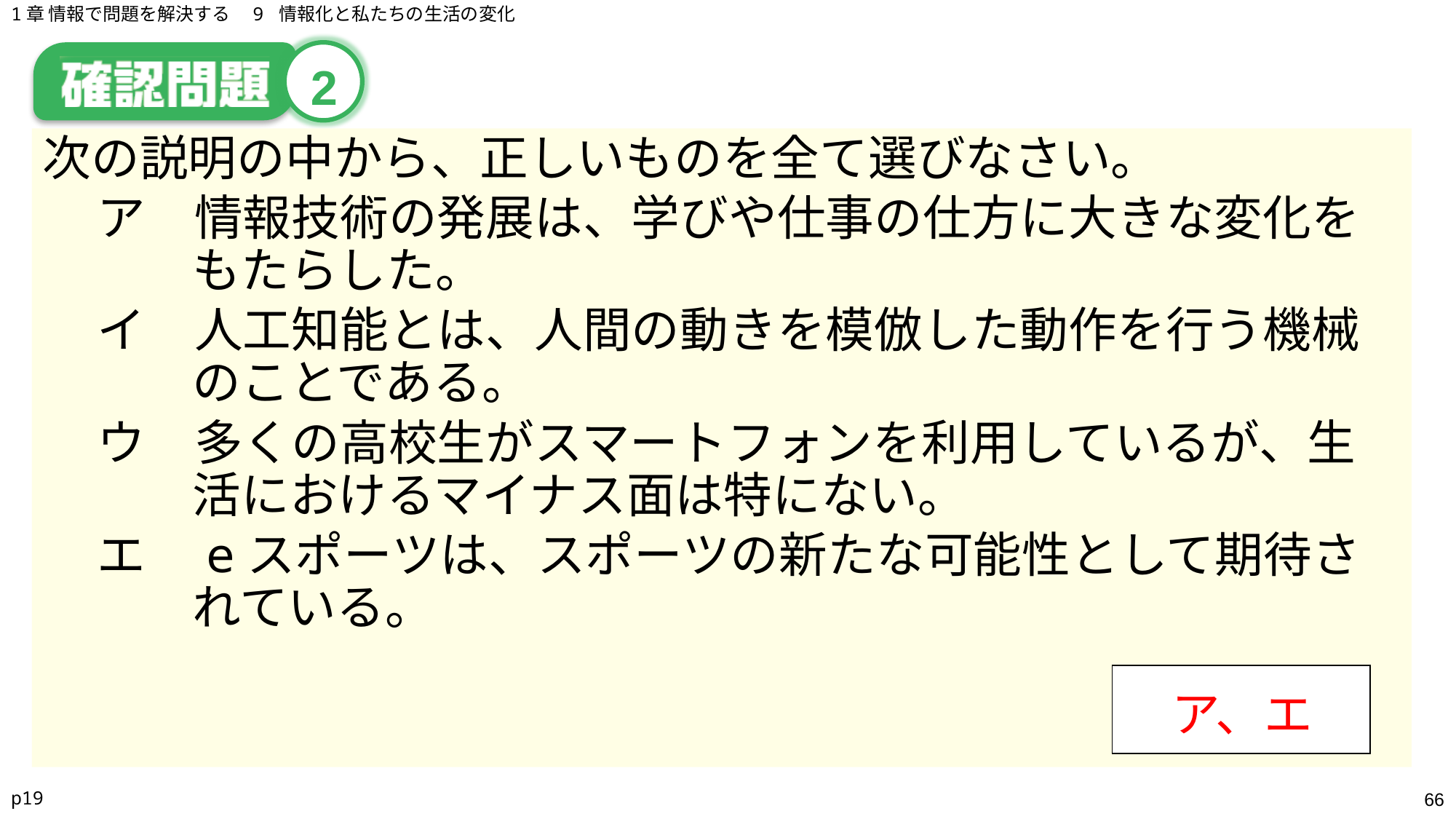

1章 情報で問題を解決する　9 情報化と私たちの生活の変化
# 2
次の説明の中から、正しいものを全て選びなさい。
ア　情報技術の発展は、学びや仕事の仕方に大きな変化をもたらした。
イ　人工知能とは、人間の動きを模倣した動作を行う機械のことである。
ウ　多くの高校生がスマートフォンを利用しているが、生活におけるマイナス面は特にない。
エ　eスポーツは、スポーツの新たな可能性として期待されている。

|  |
| --- |
ア、エ
p19
66